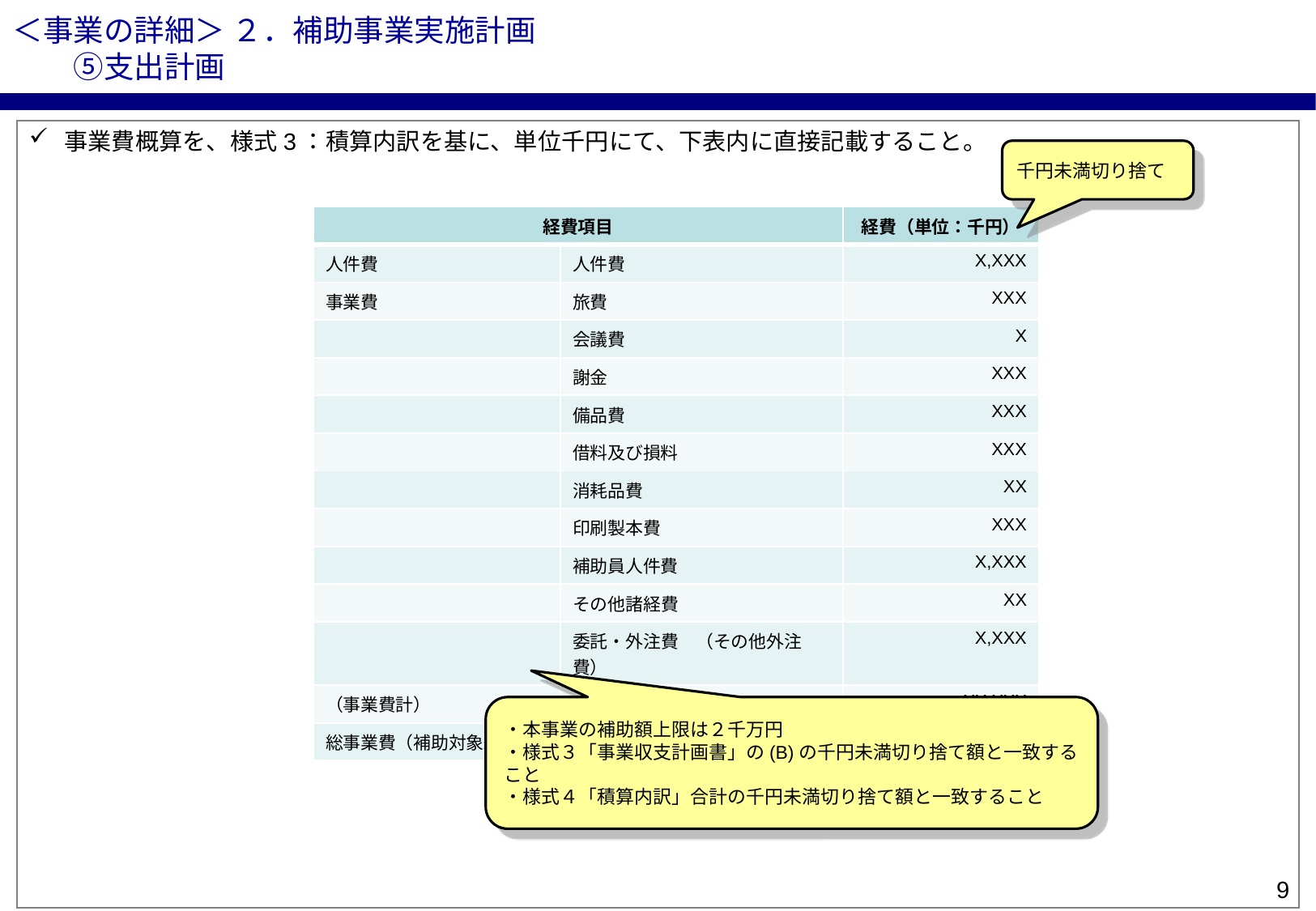

＜事業の詳細＞ ２．補助事業実施計画
　　⑤支出計画
事業費概算を、様式3：積算内訳を基に、単位千円にて、下表内に直接記載すること。
千円未満切り捨て
| 経費項目 |  | 経費（単位：千円） |
| --- | --- | --- |
| 人件費 | 人件費 | X,XXX |
| 事業費 | 旅費 | XXX |
|  | 会議費 | X |
|  | 謝金 | XXX |
|  | 備品費 | XXX |
|  | 借料及び損料 | XXX |
|  | 消耗品費 | XX |
|  | 印刷製本費 | XXX |
|  | 補助員人件費 | X,XXX |
|  | その他諸経費 | XX |
|  | 委託・外注費　（その他外注費） | X,XXX |
| （事業費計） |  | XX,XXX |
| 総事業費（補助対象経費） |  | XX,XXX |
・本事業の補助額上限は２千万円
・様式３「事業収支計画書」の(B)の千円未満切り捨て額と一致すること
・様式４「積算内訳」合計の千円未満切り捨て額と一致すること